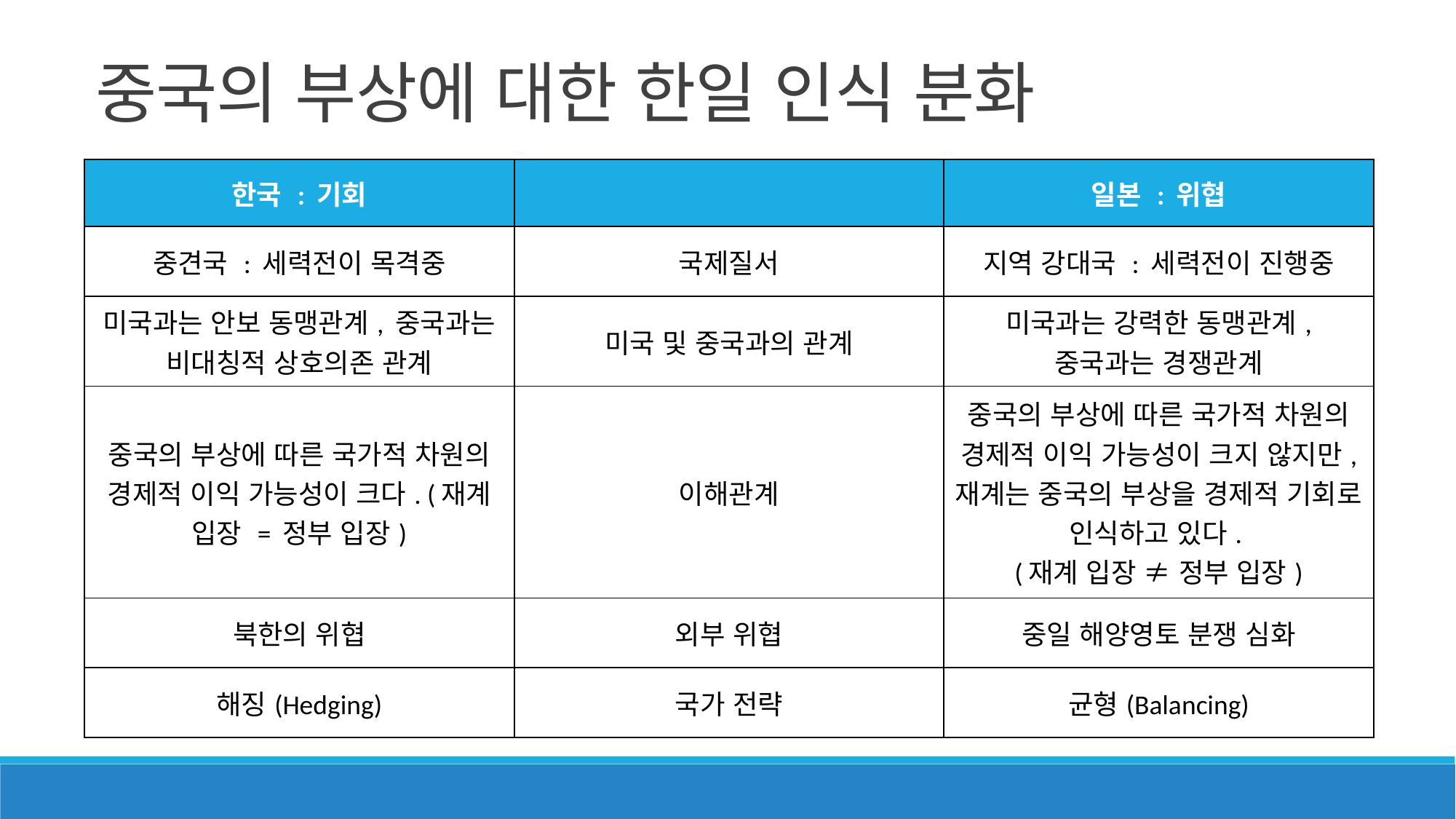

# 중국의 부상에 대한 한일 인식 분화
| 한국 : 기회 |  | 일본 : 위협 |
| --- | --- | --- |
| 중견국 : 세력전이 목격중 | 국제질서 | 지역 강대국 : 세력전이 진행중 |
| 미국과는 안보 동맹관계, 중국과는 비대칭적 상호의존 관계 | 미국 및 중국과의 관계 | 미국과는 강력한 동맹관계, 중국과는 경쟁관계 |
| 중국의 부상에 따른 국가적 차원의 경제적 이익 가능성이 크다. (재계 입장 = 정부 입장) | 이해관계 | 중국의 부상에 따른 국가적 차원의 경제적 이익 가능성이 크지 않지만, 재계는 중국의 부상을 경제적 기회로 인식하고 있다. (재계 입장 ≠ 정부 입장) |
| 북한의 위협 | 외부 위협 | 중일 해양영토 분쟁 심화 |
| 해징(Hedging) | 국가 전략 | 균형(Balancing) |